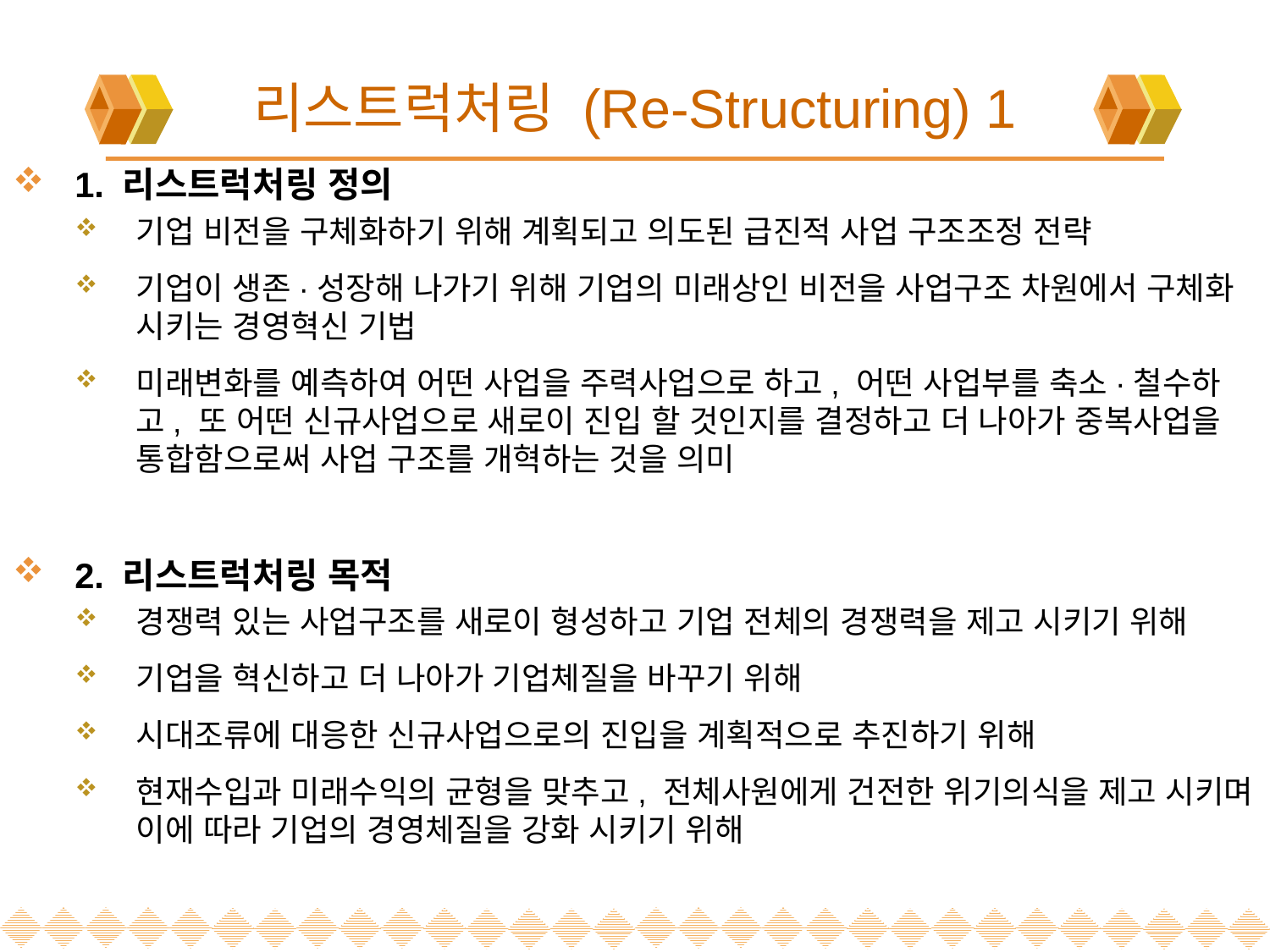

# 리스트럭처링 (Re-Structuring) 1
1. 리스트럭처링 정의
기업 비전을 구체화하기 위해 계획되고 의도된 급진적 사업 구조조정 전략

기업이 생존·성장해 나가기 위해 기업의 미래상인 비전을 사업구조 차원에서 구체화 시키는 경영혁신 기법

미래변화를 예측하여 어떤 사업을 주력사업으로 하고, 어떤 사업부를 축소·철수하고, 또 어떤 신규사업으로 새로이 진입 할 것인지를 결정하고 더 나아가 중복사업을 통합함으로써 사업 구조를 개혁하는 것을 의미

2. 리스트럭처링 목적
경쟁력 있는 사업구조를 새로이 형성하고 기업 전체의 경쟁력을 제고 시키기 위해

기업을 혁신하고 더 나아가 기업체질을 바꾸기 위해

시대조류에 대응한 신규사업으로의 진입을 계획적으로 추진하기 위해

현재수입과 미래수익의 균형을 맞추고, 전체사원에게 건전한 위기의식을 제고 시키며 이에 따라 기업의 경영체질을 강화 시키기 위해